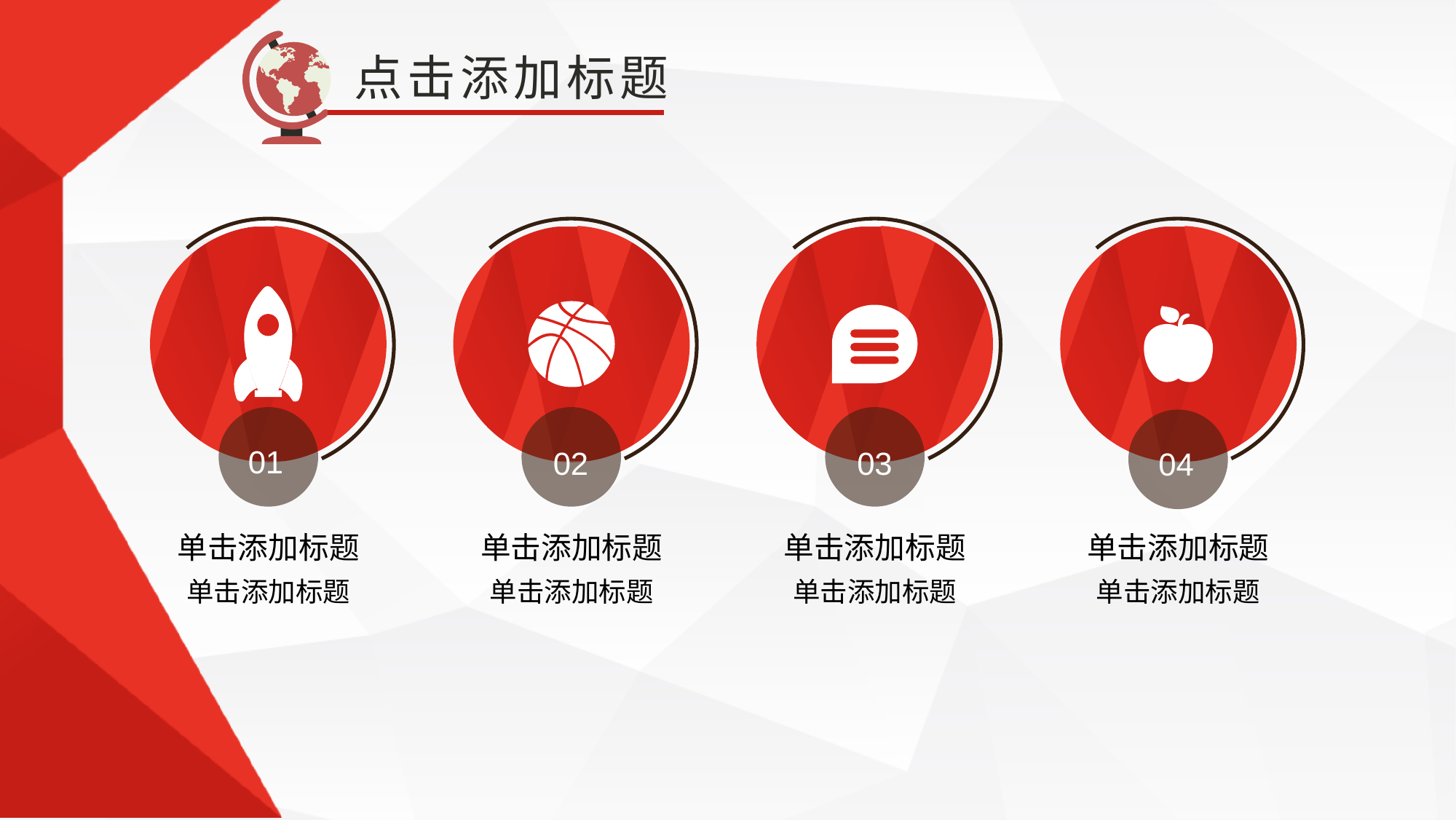

点击添加标题

01

02

03

04
单击添加标题
单击添加标题
单击添加标题
单击添加标题
单击添加标题
单击添加标题
单击添加标题
单击添加标题
YANSHIFU